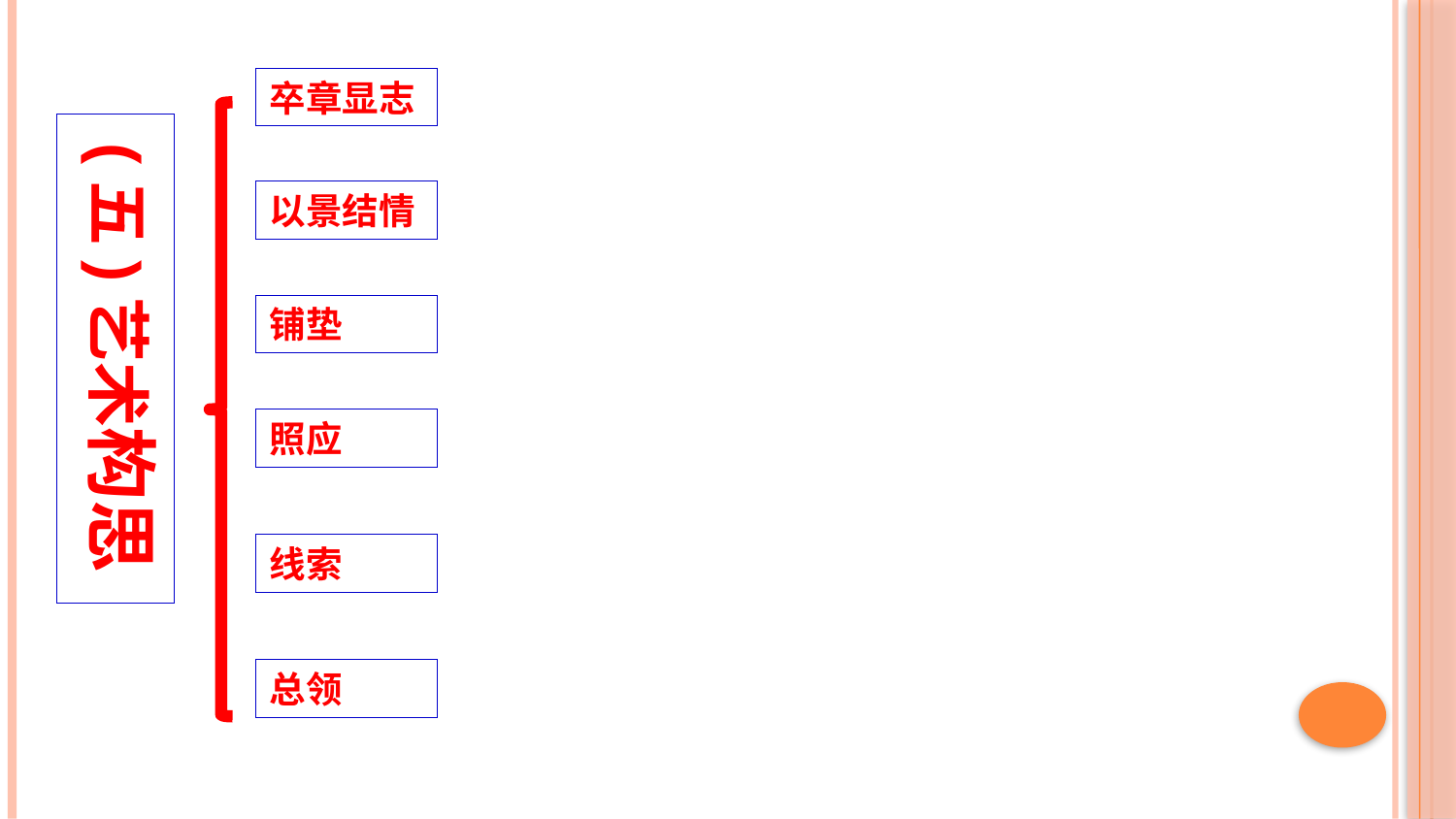

卒章显志

(五)艺术构思
以景结情
铺垫
照应
线索
总领